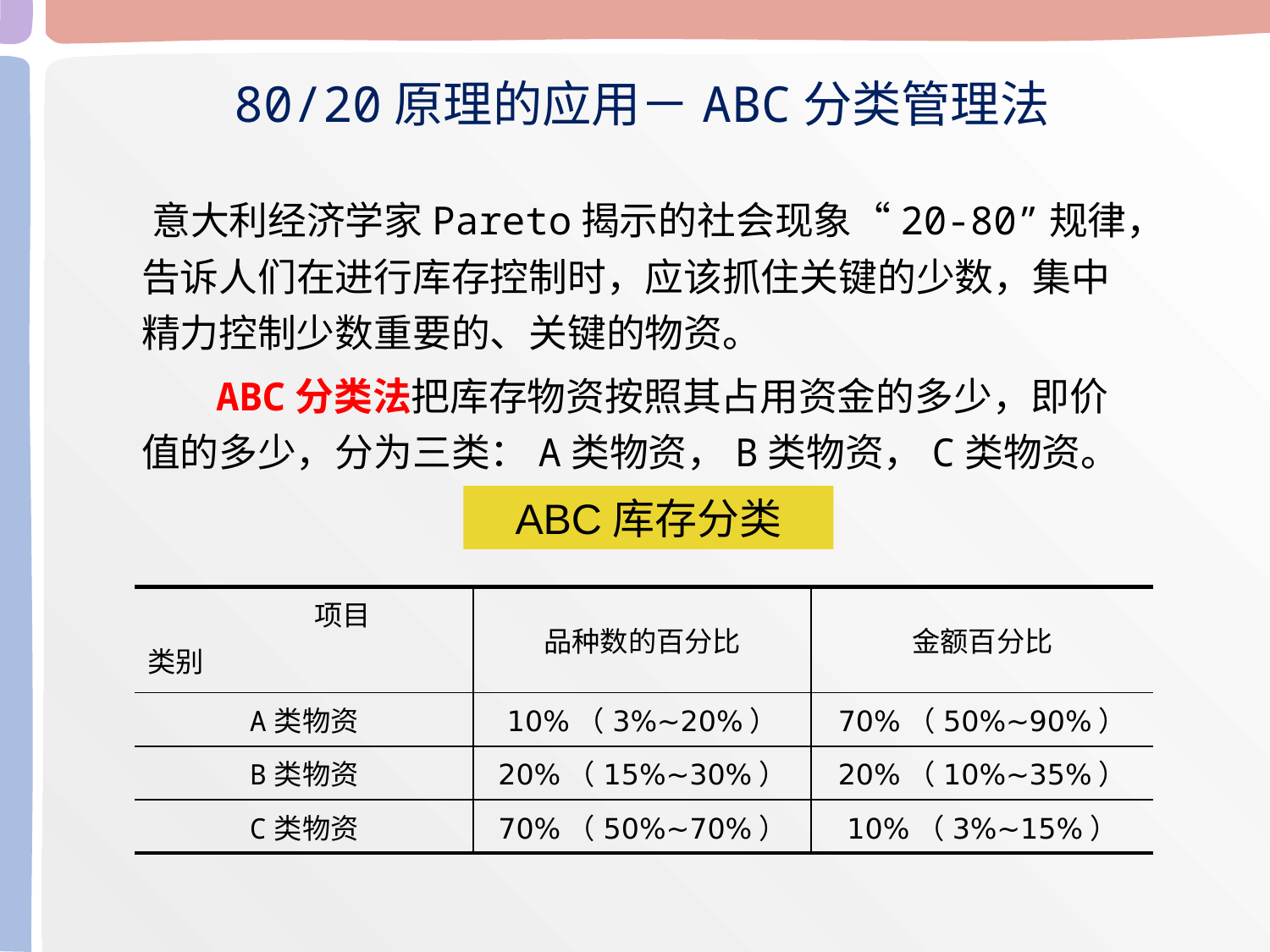

80/20原理的应用－ABC分类管理法
     意大利经济学家Pareto揭示的社会现象“20-80”规律，告诉人们在进行库存控制时，应该抓住关键的少数，集中精力控制少数重要的、关键的物资。
   　　ABC分类法把库存物资按照其占用资金的多少，即价值的多少，分为三类：A类物资，B类物资，C类物资。

ABC库存分类
| 项目 类别 | 品种数的百分比 | 金额百分比 |
| --- | --- | --- |
| A类物资 | 10%（3%~20%） | 70%（50%~90%） |
| B类物资 | 20%（15%~30%） | 20%（10%~35%） |
| C类物资 | 70%（50%~70%） | 10%（3%~15%） |